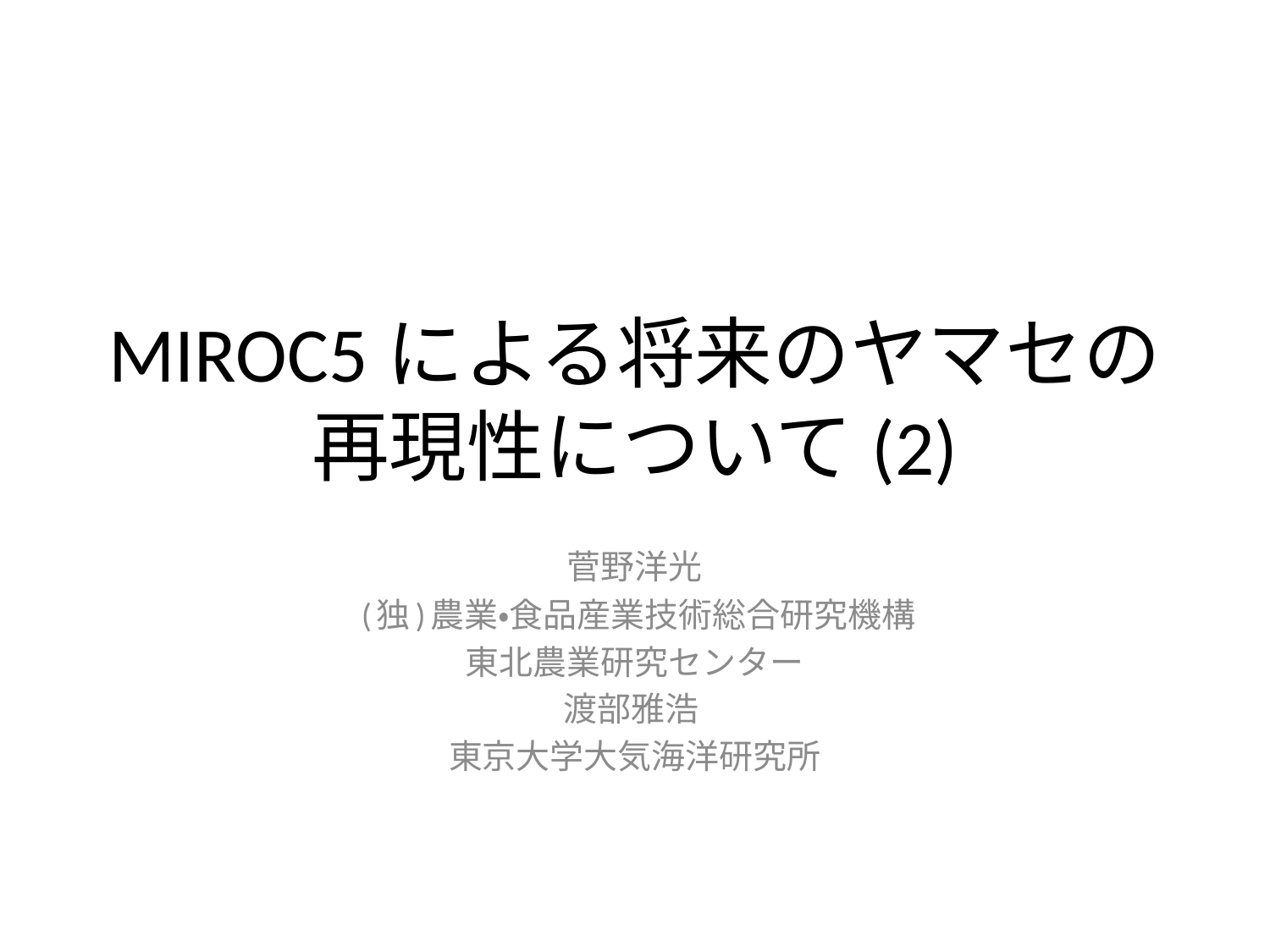

# MIROC5による将来のヤマセの再現性について(2)
菅野洋光
 (独)農業・食品産業技術総合研究機構
東北農業研究センター
渡部雅浩
東京大学大気海洋研究所